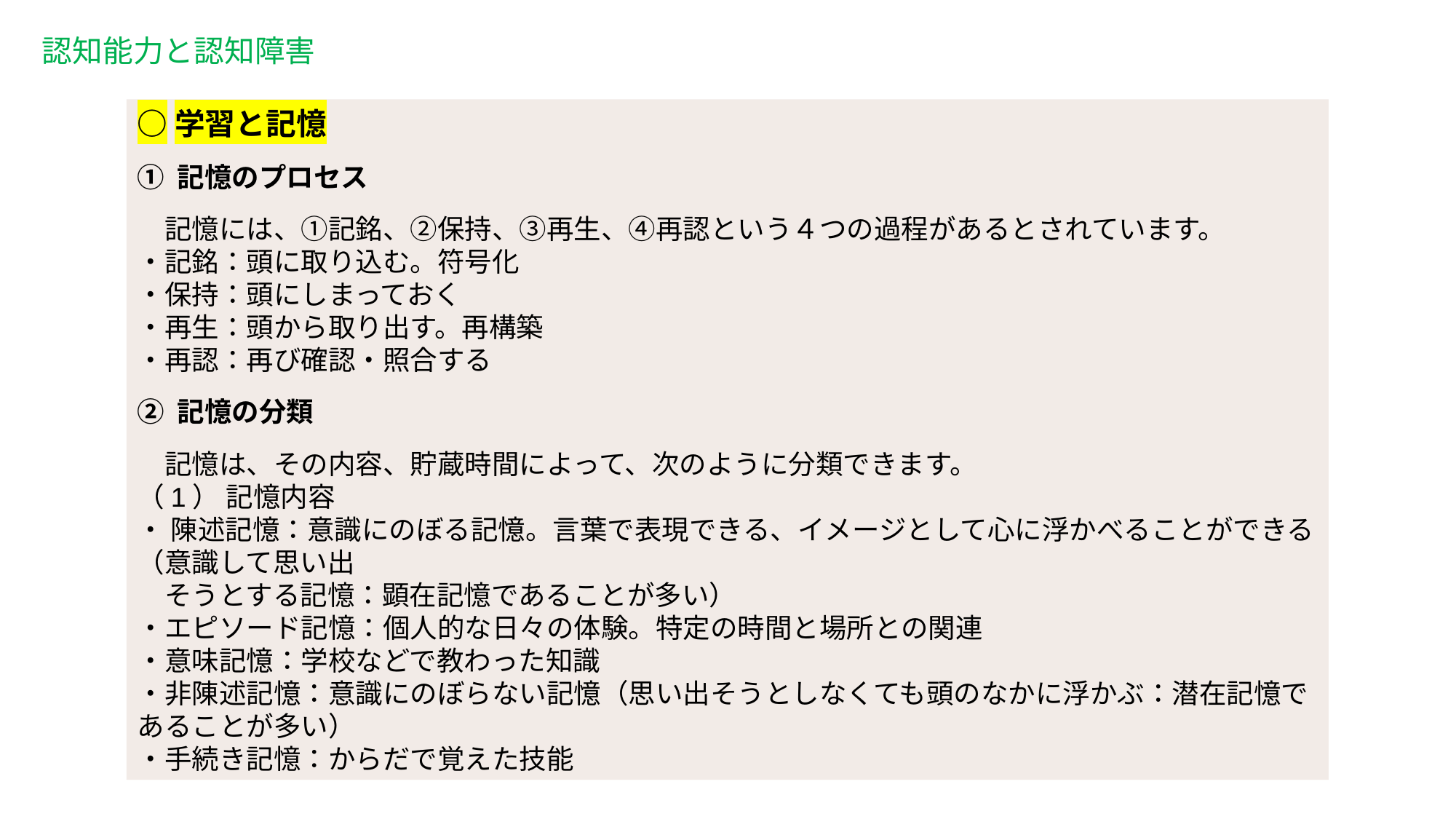

認知能力と認知障害
○学習と記憶

① 記憶のプロセス

　記憶には、①記銘、②保持、③再生、④再認という４つの過程があるとされています。
・記銘：頭に取り込む。符号化
・保持：頭にしまっておく
・再生：頭から取り出す。再構築
・再認：再び確認・照合する

② 記憶の分類

　記憶は、その内容、貯蔵時間によって、次のように分類できます。
（1） 記憶内容
・ 陳述記憶：意識にのぼる記憶。言葉で表現できる、イメージとして心に浮かべることができる（意識して思い出
　そうとする記憶：顕在記憶であることが多い）
・エピソード記憶：個人的な日々の体験。特定の時間と場所との関連
・意味記憶：学校などで教わった知識
・非陳述記憶：意識にのぼらない記憶（思い出そうとしなくても頭のなかに浮かぶ：潜在記憶であることが多い）
・手続き記憶：からだで覚えた技能